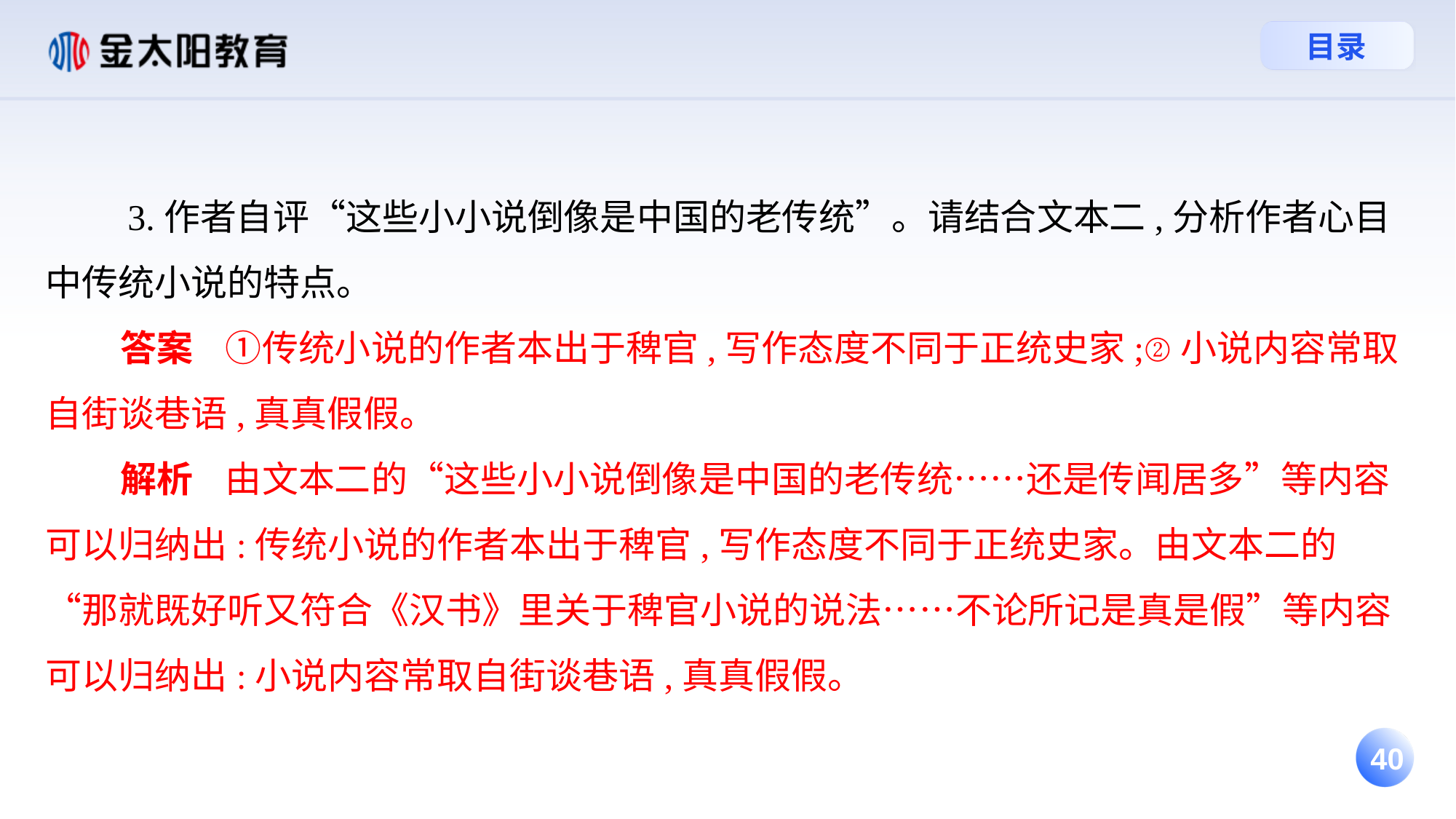

3.作者自评“这些小小说倒像是中国的老传统”。请结合文本二,分析作者心目中传统小说的特点。
        答案    ①传统小说的作者本出于稗官,写作态度不同于正统史家;②小说内容常取自街谈巷语,真真假假。
        解析    由文本二的“这些小小说倒像是中国的老传统……还是传闻居多”等内容可以归纳出:传统小说的作者本出于稗官,写作态度不同于正统史家。由文本二的“那就既好听又符合《汉书》里关于稗官小说的说法……不论所记是真是假”等内容可以归纳出:小说内容常取自街谈巷语,真真假假。